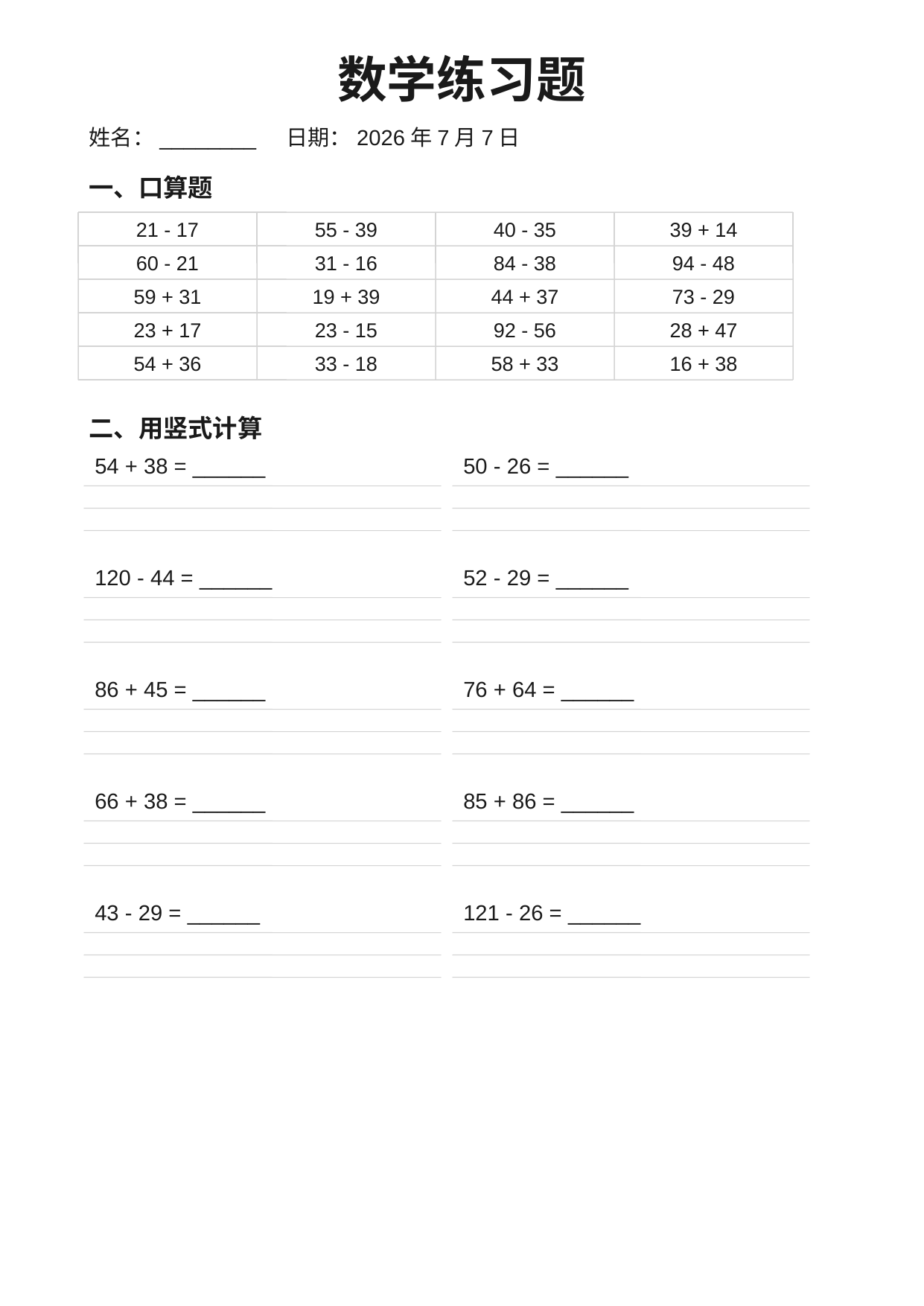

数学练习题
姓名：________    日期：2026年7月7日
一、口算题
21 - 17

55 - 39

40 - 35

39 + 14

60 - 21

31 - 16
84 - 38
94 - 48
59 + 31

19 + 39
44 + 37
73 - 29
23 + 17

23 - 15
92 - 56
28 + 47
54 + 36

33 - 18
58 + 33
16 + 38

二、用竖式计算
54 + 38 = ______
50 - 26 = ______

120 - 44 = ______
52 - 29 = ______

86 + 45 = ______
76 + 64 = ______

66 + 38 = ______
85 + 86 = ______

43 - 29 = ______
121 - 26 = ______